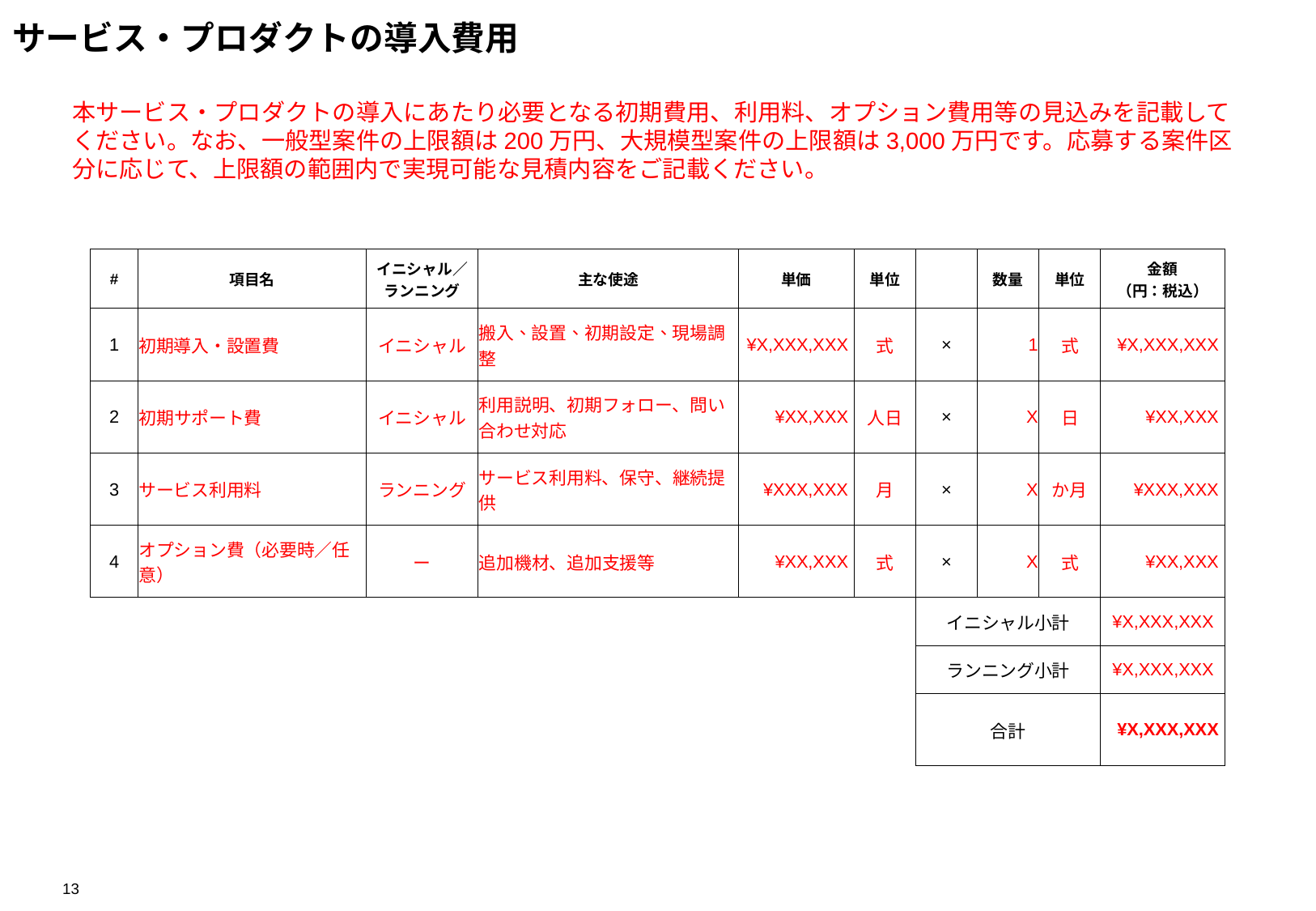

# サービス・プロダクトの導入費用
本サービス・プロダクトの導入にあたり必要となる初期費用、利用料、オプション費用等の見込みを記載してください。なお、一般型案件の上限額は200万円、大規模型案件の上限額は3,000万円です。応募する案件区分に応じて、上限額の範囲内で実現可能な見積内容をご記載ください。
| # | 項目名 | イニシャル／ ランニング | 主な使途 | 単価 | 単位 |  | 数量 | 単位 | 金額 （円：税込） |
| --- | --- | --- | --- | --- | --- | --- | --- | --- | --- |
| 1 | 初期導入・設置費 | イニシャル | 搬入、設置、初期設定、現場調整 | ¥X,XXX,XXX | 式 | × | 1 | 式 | ¥X,XXX,XXX |
| 2 | 初期サポート費 | イニシャル | 利用説明、初期フォロー、問い合わせ対応 | ¥XX,XXX | 人日 | × | X | 日 | ¥XX,XXX |
| 3 | サービス利用料 | ランニング | サービス利用料、保守、継続提供 | ¥XXX,XXX | 月 | × | X | か月 | ¥XXX,XXX |
| 4 | オプション費（必要時／任意） | ー | 追加機材、追加支援等 | ¥XX,XXX | 式 | × | X | 式 | ¥XX,XXX |
|  |  |  |  |  |  | イニシャル小計 |  |  | ¥X,XXX,XXX |
|  |  |  |  |  |  | ランニング小計 |  |  | ¥X,XXX,XXX |
|  |  |  |  |  |  | 合計 |  |  | ¥X,XXX,XXX |
13